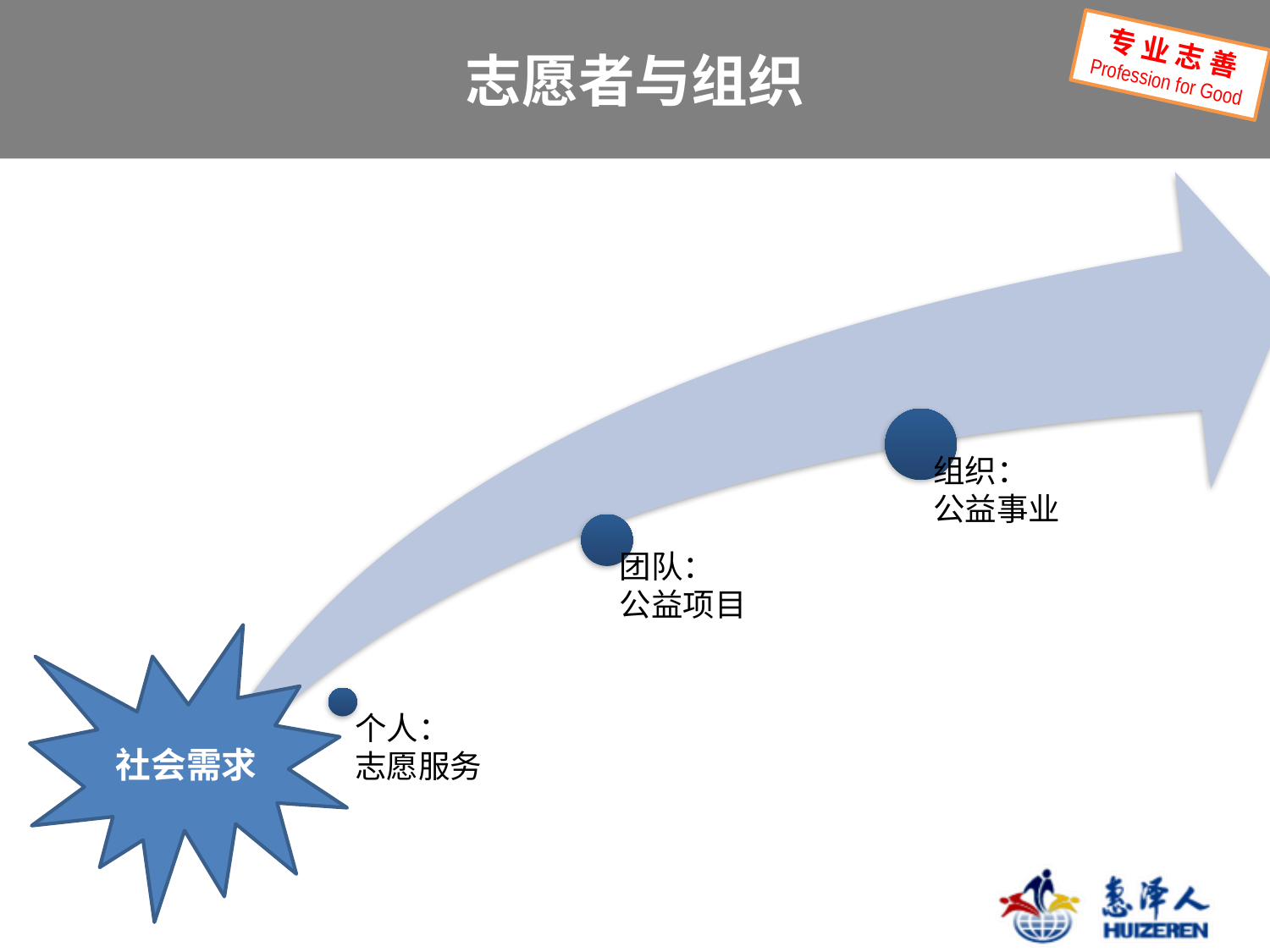

# 志愿者与组织
三、社会组织创立与发展
专 业 志 善
Profession for Good
个人：
志愿服务
团队：
公益项目
组织：
公益事业
社会需求